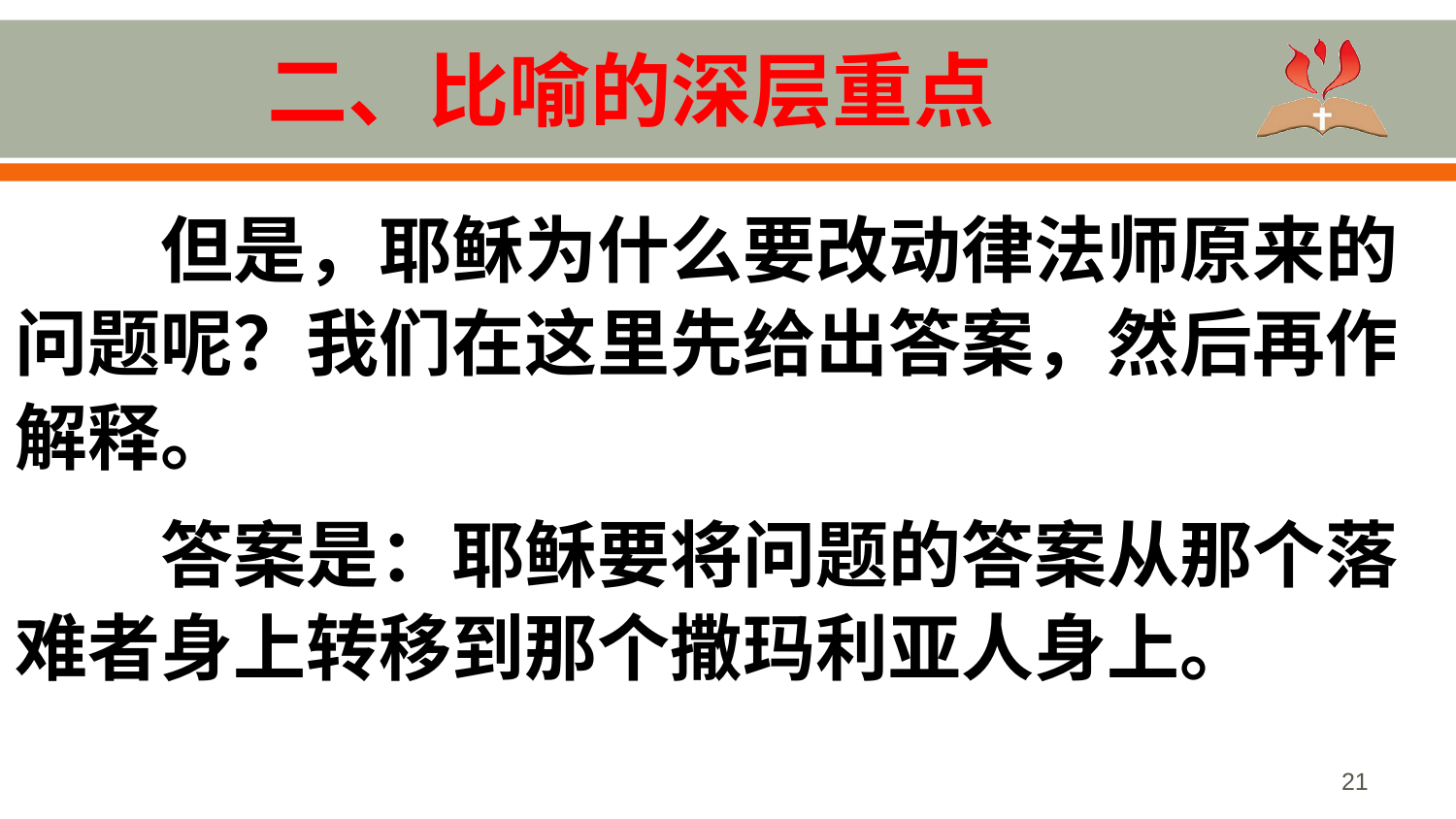

# 二、比喻的深层重点
但是，耶稣为什么要改动律法师原来的问题呢？我们在这里先给出答案，然后再作解释。
答案是：耶稣要将问题的答案从那个落难者身上转移到那个撒玛利亚人身上。

21